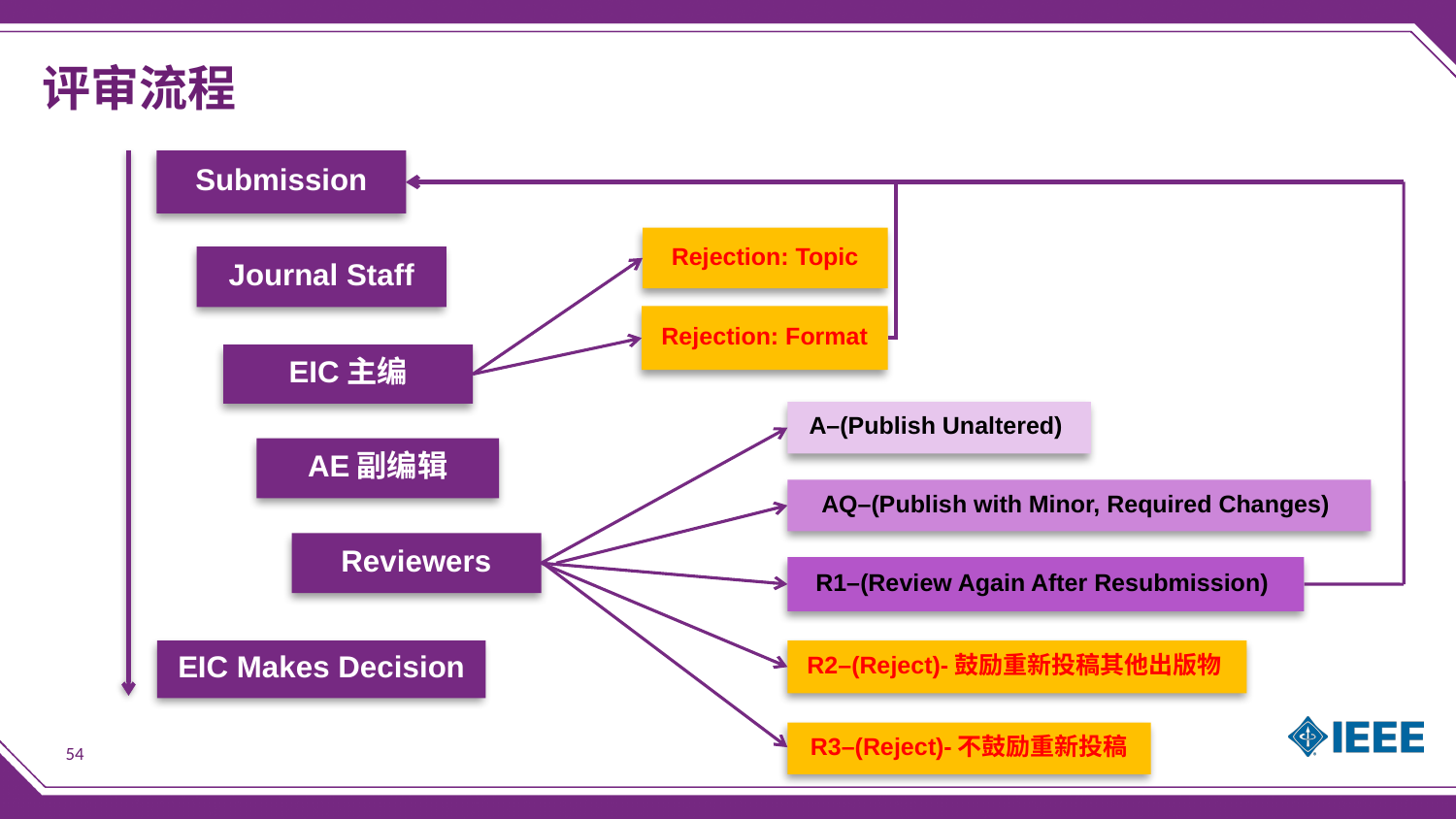

评审流程
Submission
Rejection: Topic
Journal Staff
Rejection: Format
EIC主编
A–(Publish Unaltered)
AE副编辑
AQ–(Publish with Minor, Required Changes)
Reviewers
R1–(Review Again After Resubmission)
EIC Makes Decision
R2–(Reject)-鼓励重新投稿其他出版物
R3–(Reject)-不鼓励重新投稿
54